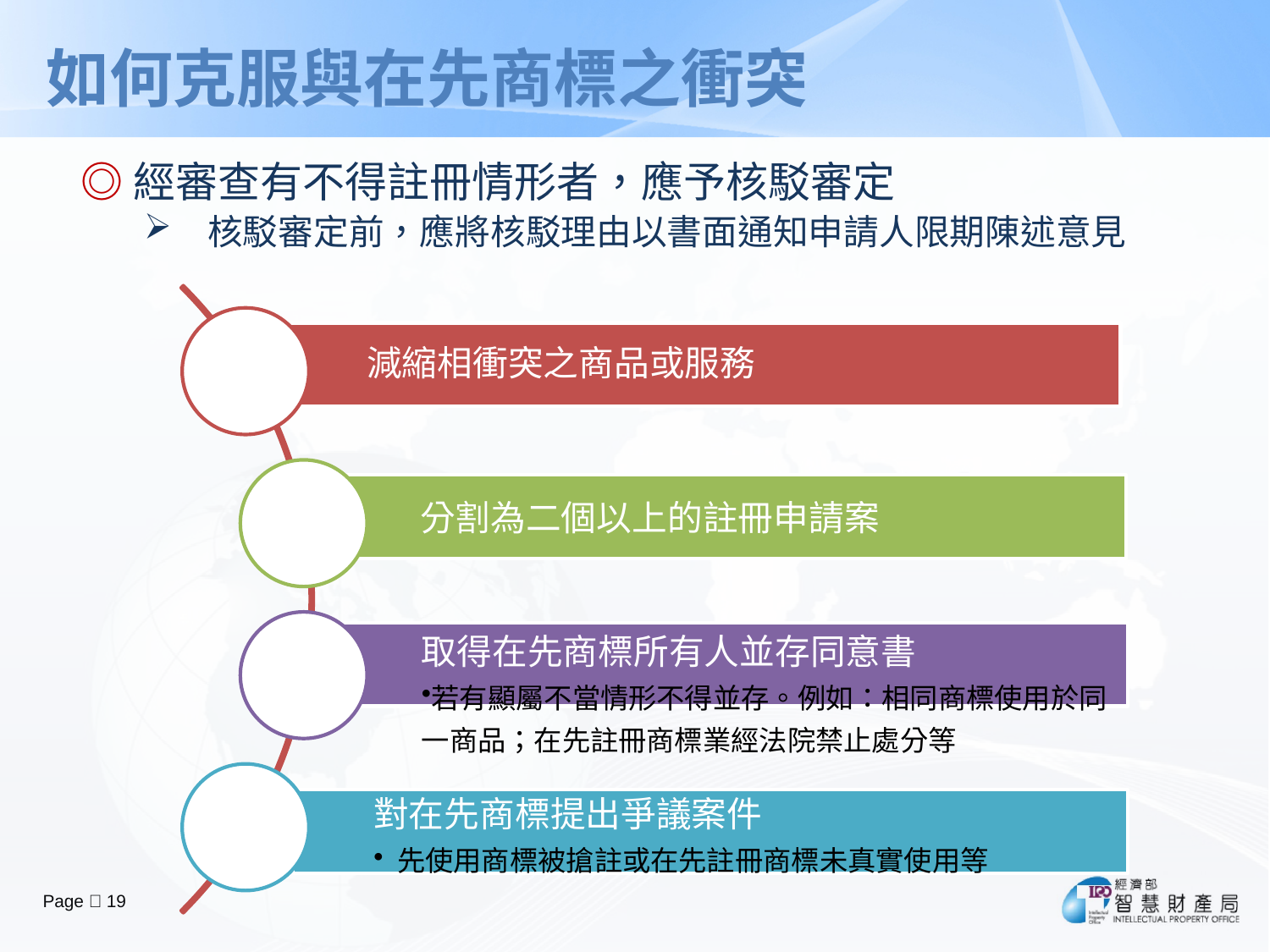

如何克服與在先商標之衝突
◎經審查有不得註冊情形者，應予核駁審定
核駁審定前，應將核駁理由以書面通知申請人限期陳述意見
減縮相衝突之商品或服務
分割為二個以上的註冊申請案
取得在先商標所有人並存同意書
若有顯屬不當情形不得並存。例如：相同商標使用於同一商品；在先註冊商標業經法院禁止處分等
對在先商標提出爭議案件
先使用商標被搶註或在先註冊商標未真實使用等